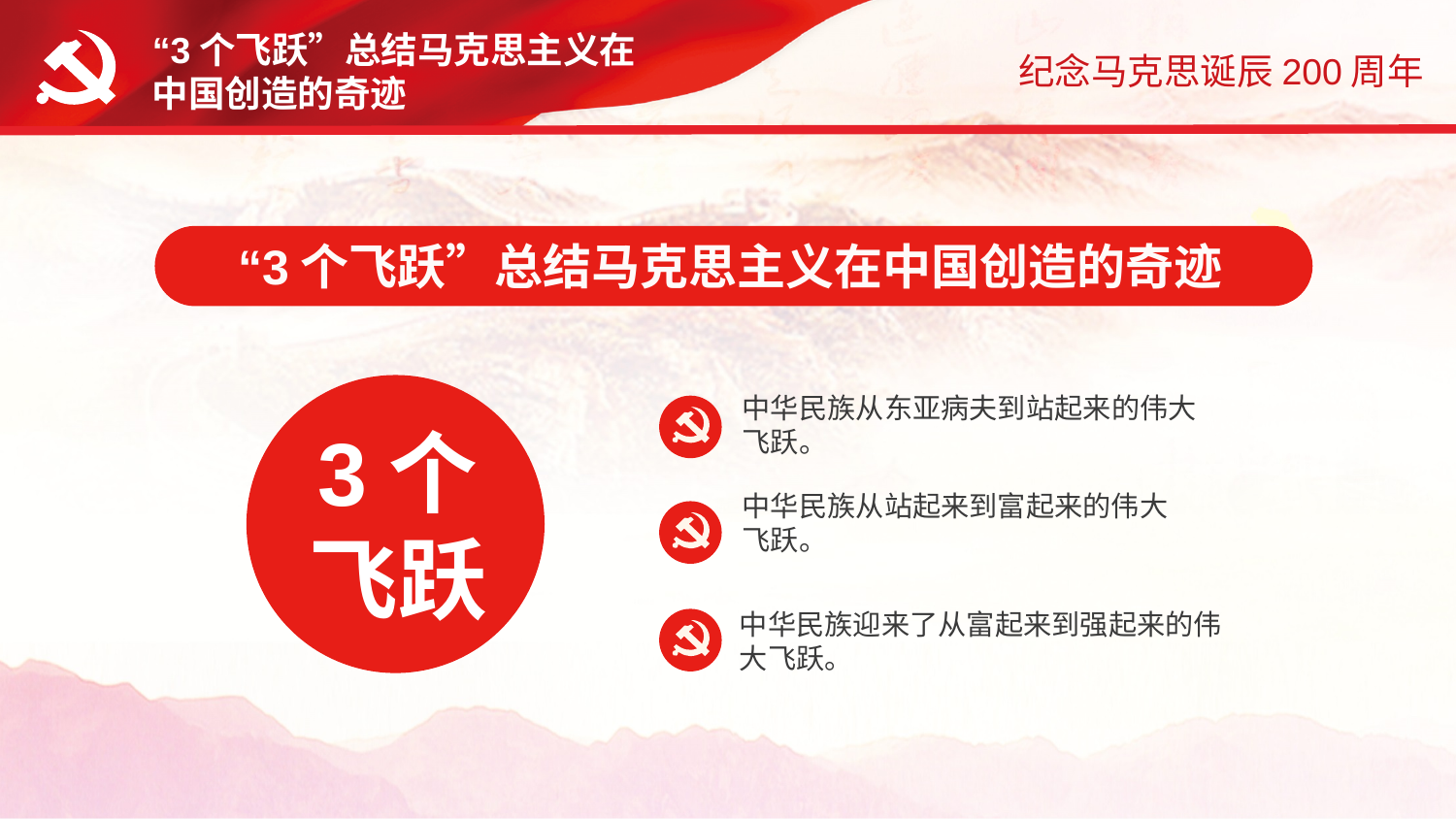

“3个飞跃”总结马克思主义在
中国创造的奇迹

“3个飞跃”总结马克思主义在中国创造的奇迹

中华民族从东亚病夫到站起来的伟大飞跃。

3个飞跃
中华民族从站起来到富起来的伟大飞跃。

中华民族迎来了从富起来到强起来的伟大飞跃。

字符延长可删除